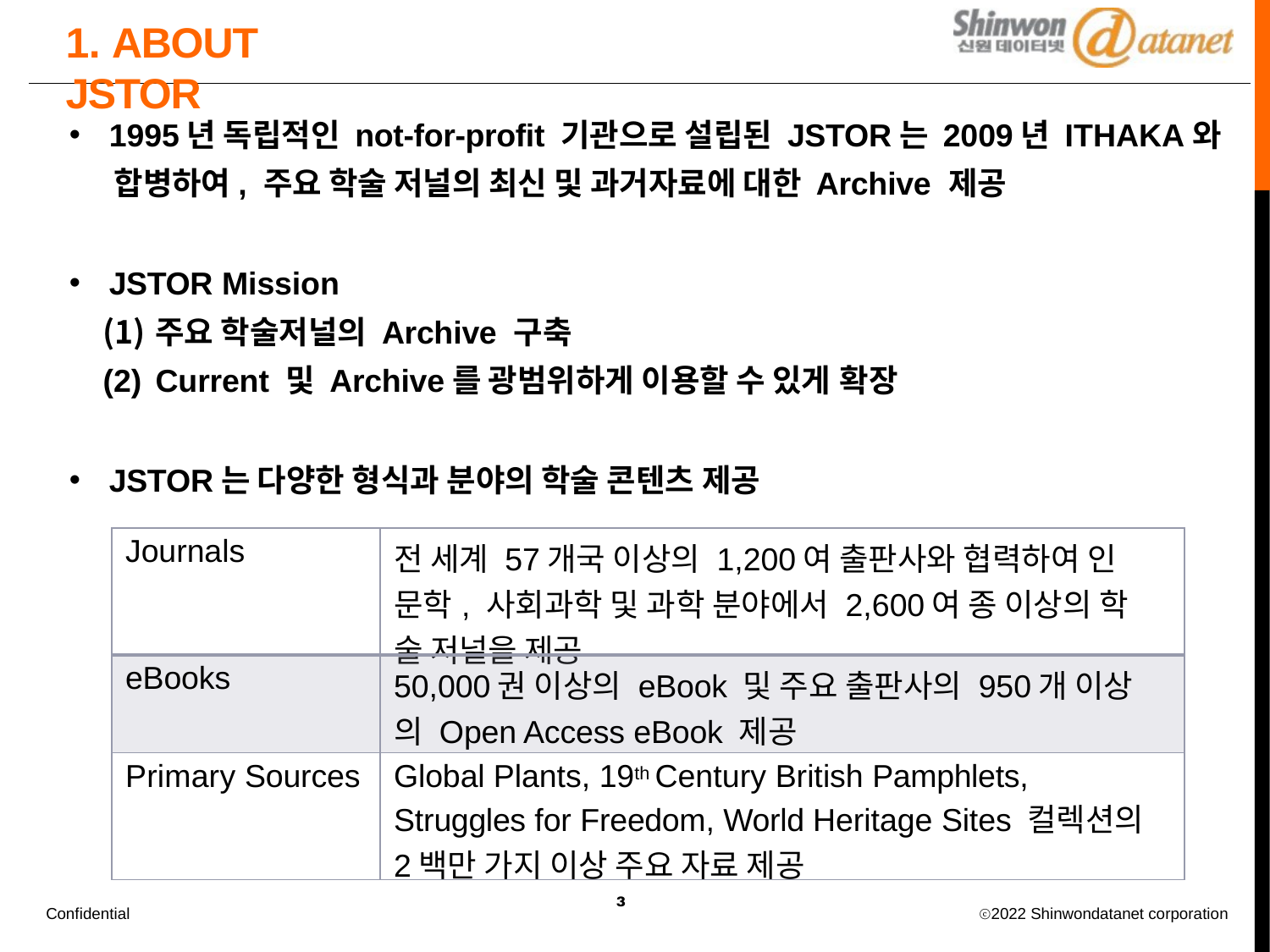

# 1. ABOUT JSTOR
1995년 독립적인 not-for-profit 기관으로 설립된 JSTOR는 2009년 ITHAKA와
합병하여, 주요 학술 저널의 최신 및 과거자료에 대한 Archive 제공

JSTOR Mission
주요 학술저널의 Archive 구축
Current 및 Archive를 광범위하게 이용할 수 있게 확장

JSTOR는 다양한 형식과 분야의 학술 콘텐츠 제공
| Journals | 전 세계 57개국 이상의 1,200여 출판사와 협력하여 인 문학, 사회과학 및 과학 분야에서 2,600여 종 이상의 학 술 저널을 제공 |
| --- | --- |
| eBooks | 50,000권 이상의 eBook 및 주요 출판사의 950개 이상 의 Open Access eBook 제공 |
| Primary Sources | Global Plants, 19th Century British Pamphlets, Struggles for Freedom, World Heritage Sites 컬렉션의 2백만 가지 이상 주요 자료 제공 |
3
Confidential
ⓒ2022 Shinwondatanet corporation